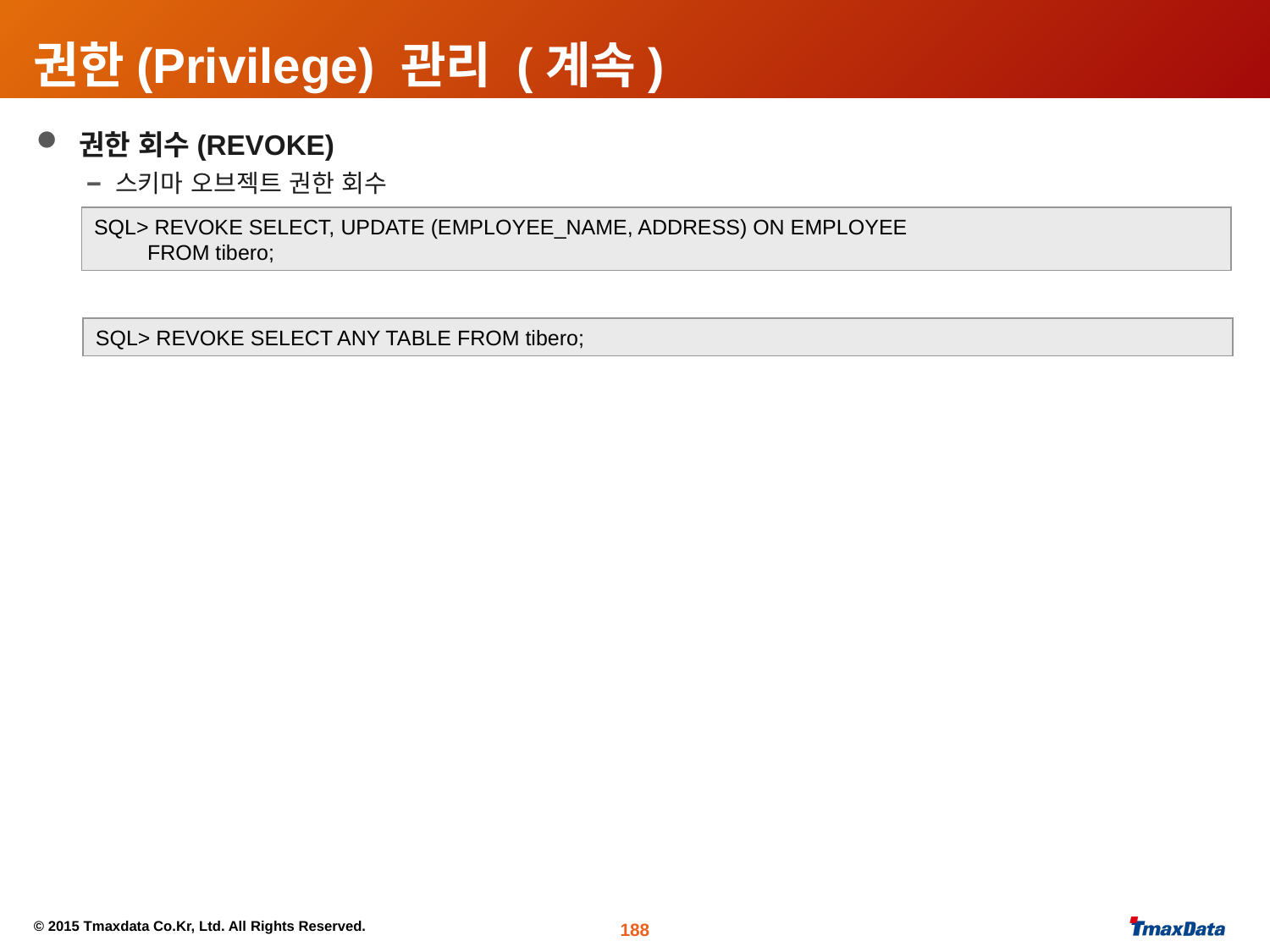

# 권한(Privilege) 관리 (계속)
 권한 회수(REVOKE)
 스키마 오브젝트 권한 회수

 시스템 권한 회수

SQL> REVOKE SELECT, UPDATE (EMPLOYEE_NAME, ADDRESS) ON EMPLOYEE
         FROM tibero;
SQL> REVOKE SELECT ANY TABLE FROM tibero;